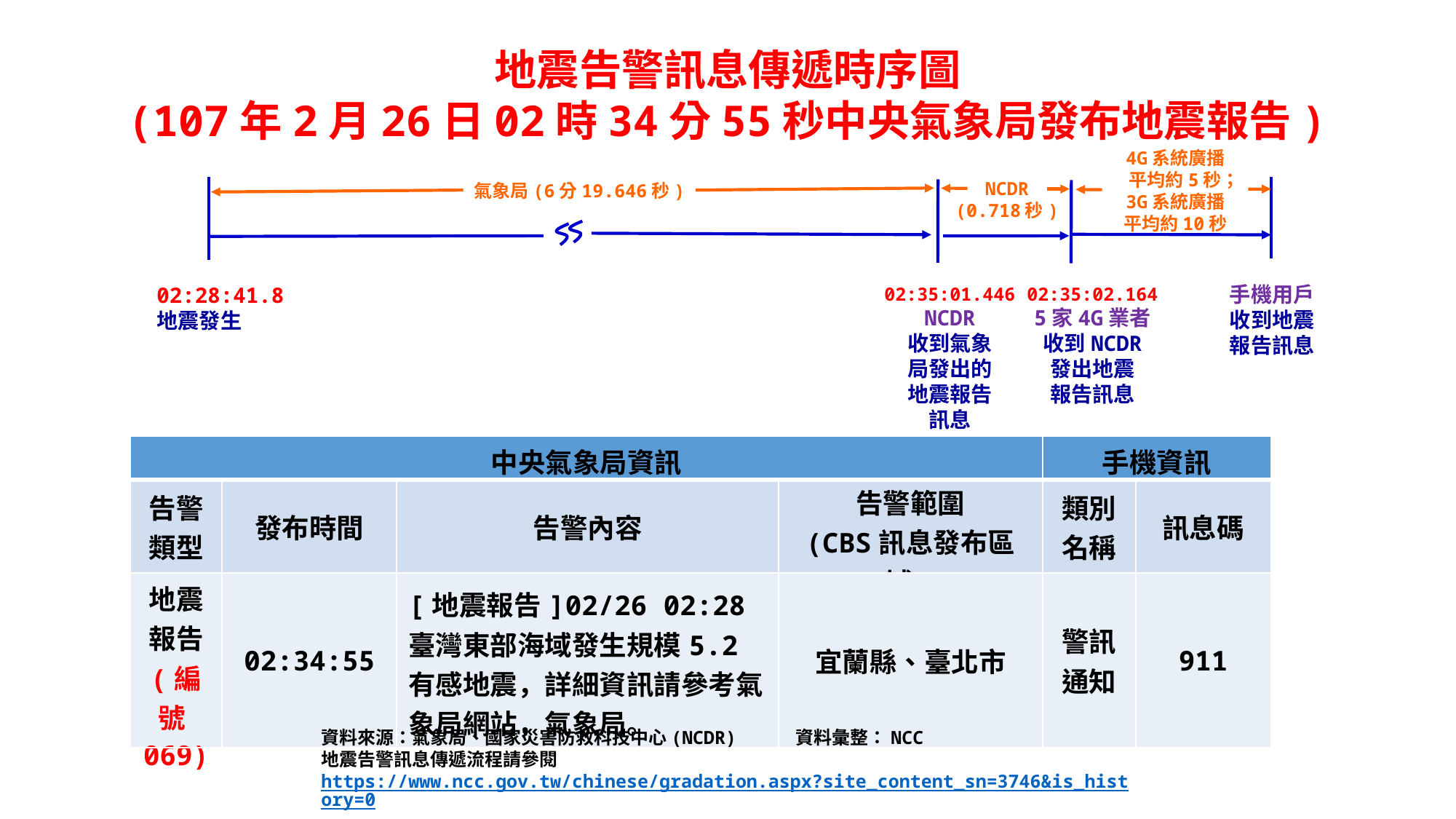

地震告警訊息傳遞時序圖
(107年2月26日02時34分55秒中央氣象局發布地震報告)
4G系統廣播平均約5秒；3G系統廣播平均約10秒
NCDR
(0.718秒)
氣象局(6分19.646秒)

手機用戶
收到地震
報告訊息
02:28:41.8
地震發生
02:35:01.446
NCDR
收到氣象
局發出的
地震報告
訊息
02:35:02.164
5家4G業者
收到NCDR
發出地震
報告訊息
| 中央氣象局資訊 |  |  |  | 手機資訊 |  |
| --- | --- | --- | --- | --- | --- |
| 告警 類型 | 發布時間 | 告警內容 | 告警範圍 (CBS訊息發布區域) | 類別 名稱 | 訊息碼 |
| 地震報告 (編號069) | 02:34:55 | [地震報告]02/26 02:28臺灣東部海域發生規模5.2有感地震，詳細資訊請參考氣象局網站，氣象局。 | 宜蘭縣、臺北市 | 警訊通知 | 911 |
資料來源：氣象局、國家災害防救科技中心(NCDR)     資料彙整：NCC
地震告警訊息傳遞流程請參閱https://www.ncc.gov.tw/chinese/gradation.aspx?site_content_sn=3746&is_history=0